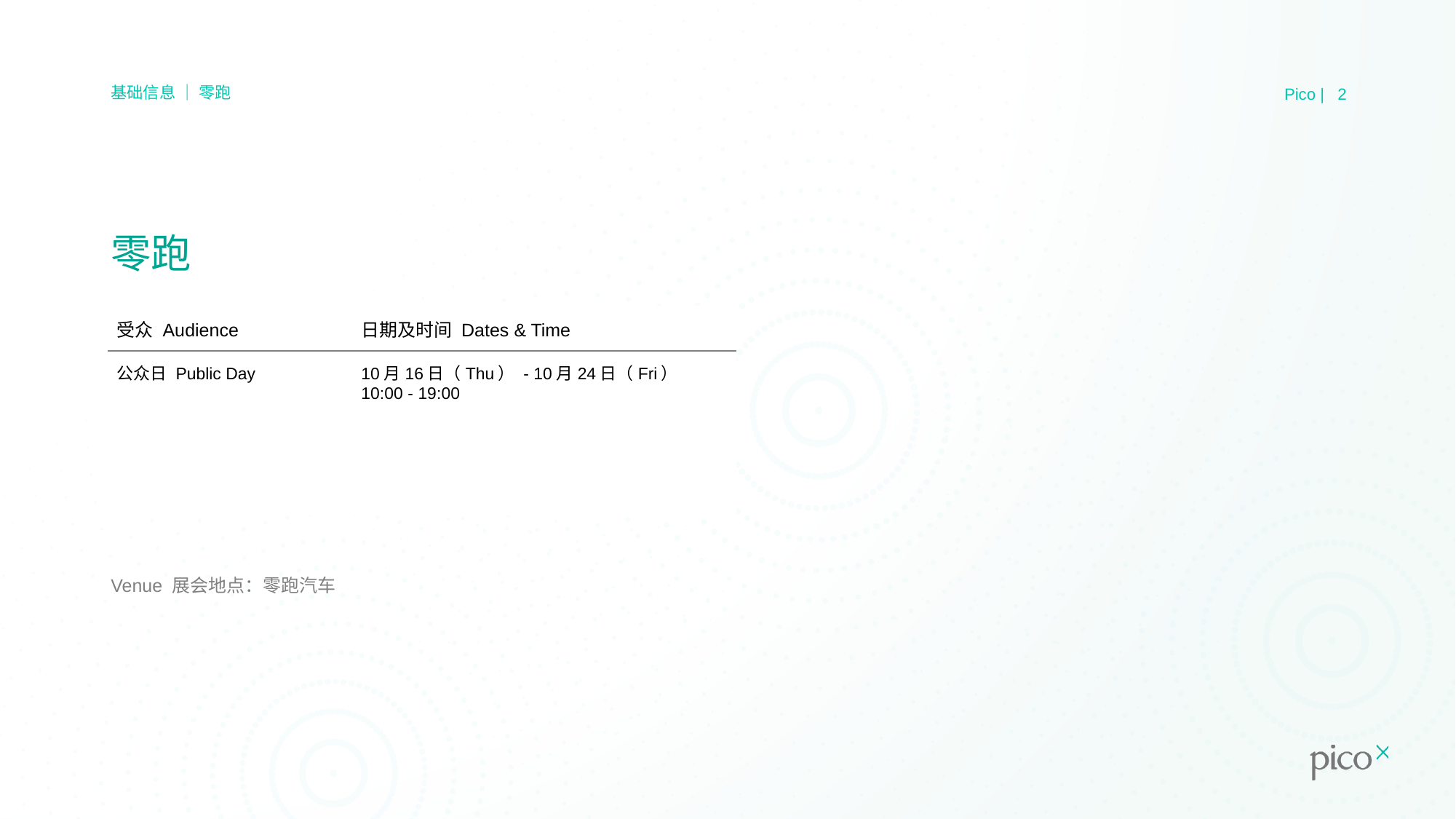

Pico |
2
基础信息 ｜ 零跑
# 零跑
| 受众 Audience | 日期及时间 Dates & Time |
| --- | --- |
| 公众日 Public Day | 10月16日（Thu） - 10月24日（Fri） 10:00 - 19:00 |
|  |  |
|  |  |
Venue 展会地点：零跑汽车
 (Source)